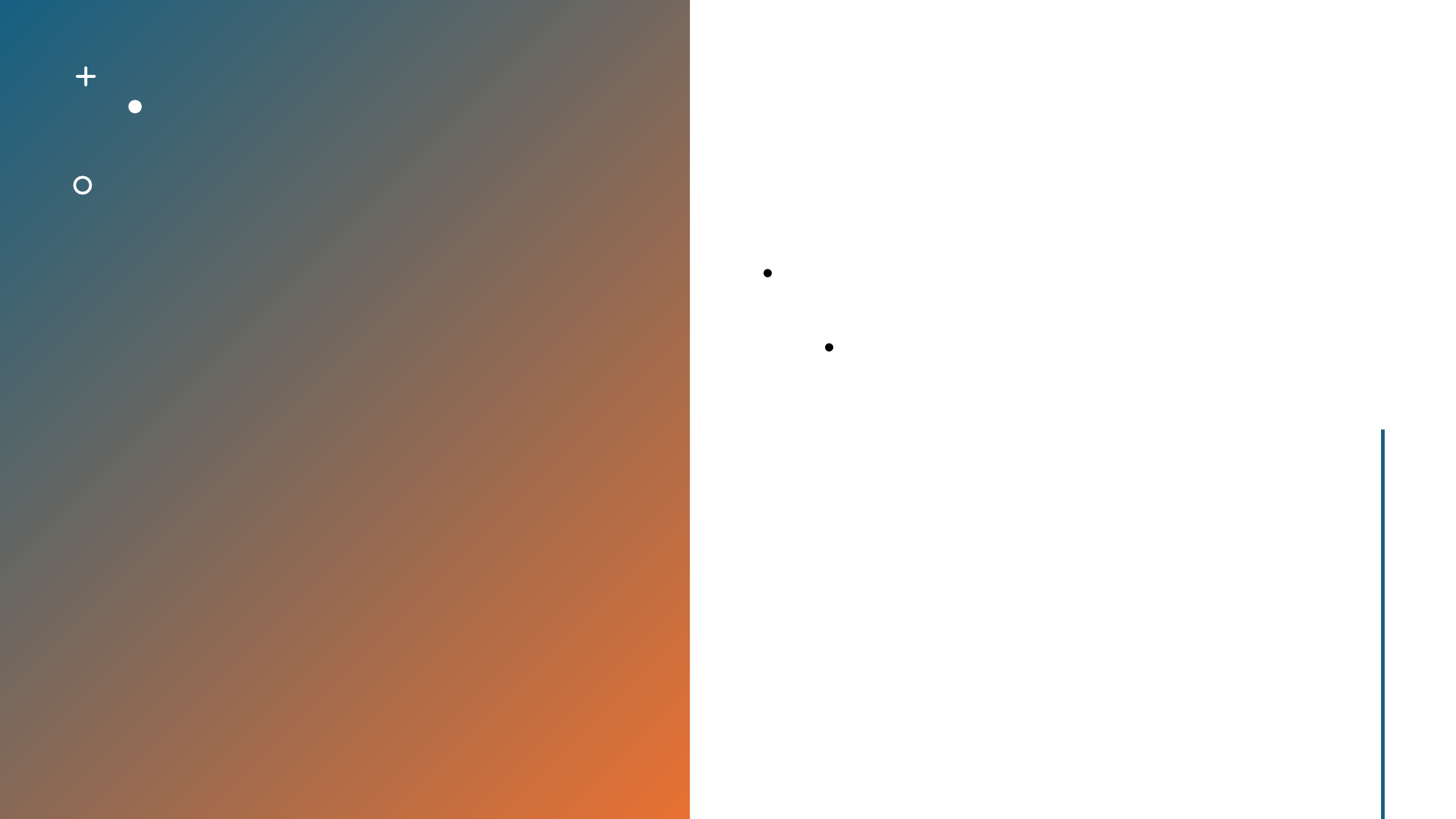

일본의 역사적 경험이 현재와 미래에 미치는 영향
일본의 역사는 현재와 미래에도 영향을 미치고 있습니다. 과거의 경험은 현재의 선택과 미래의 방향성을 결정하는데 중요한 역할을 합니다. 따라서 과거의 실수를 되풀이하지 않고, 성공적인 경험을 발전시키는 것이 중요합니다.